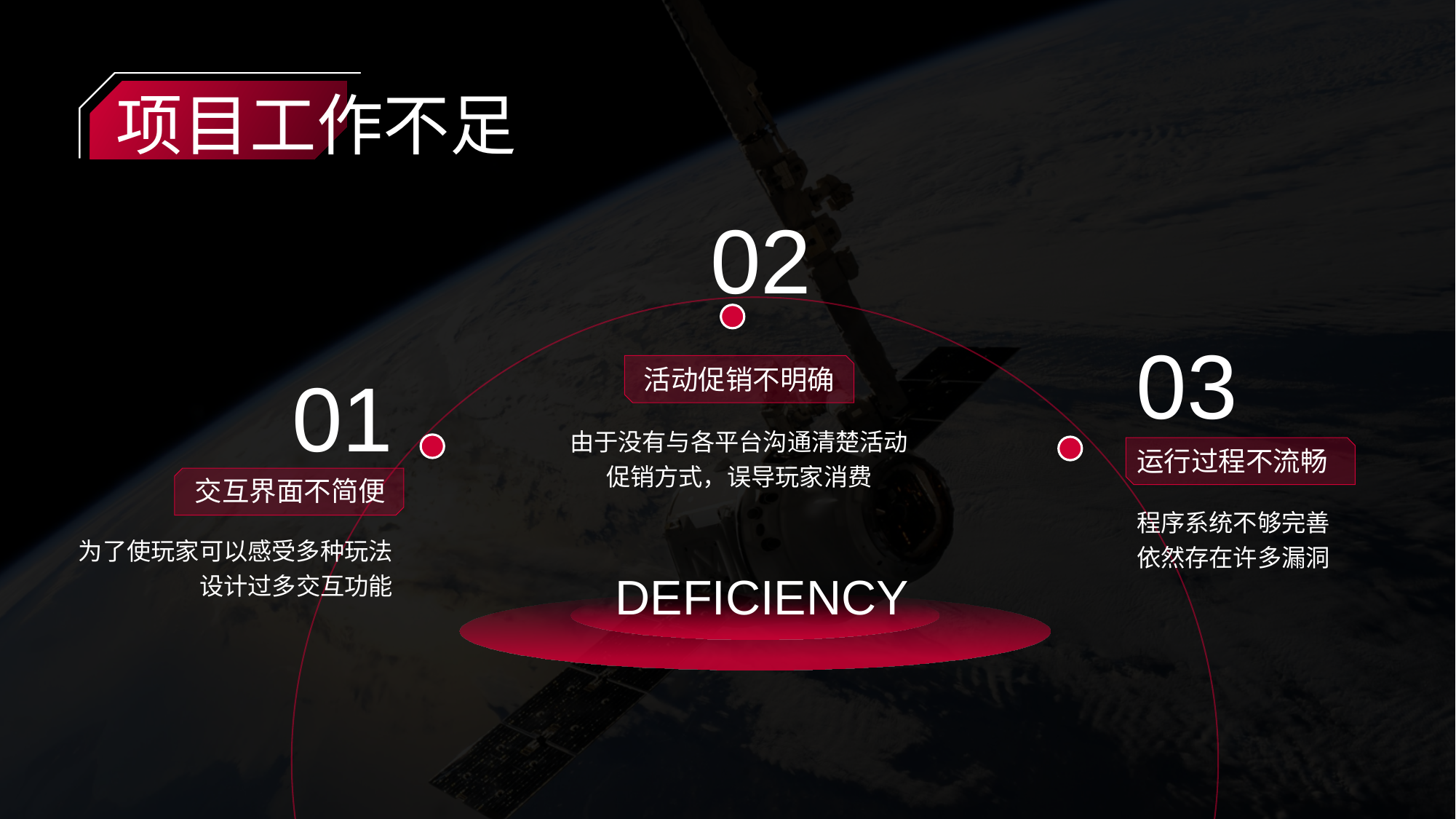

项目工作不足

02

03
01

活动促销不明确
由于没有与各平台沟通清楚活动促销方式，误导玩家消费

运行过程不流畅

交互界面不简便
程序系统不够完善
依然存在许多漏洞
为了使玩家可以感受多种玩法
设计过多交互功能
DEFICIENCY